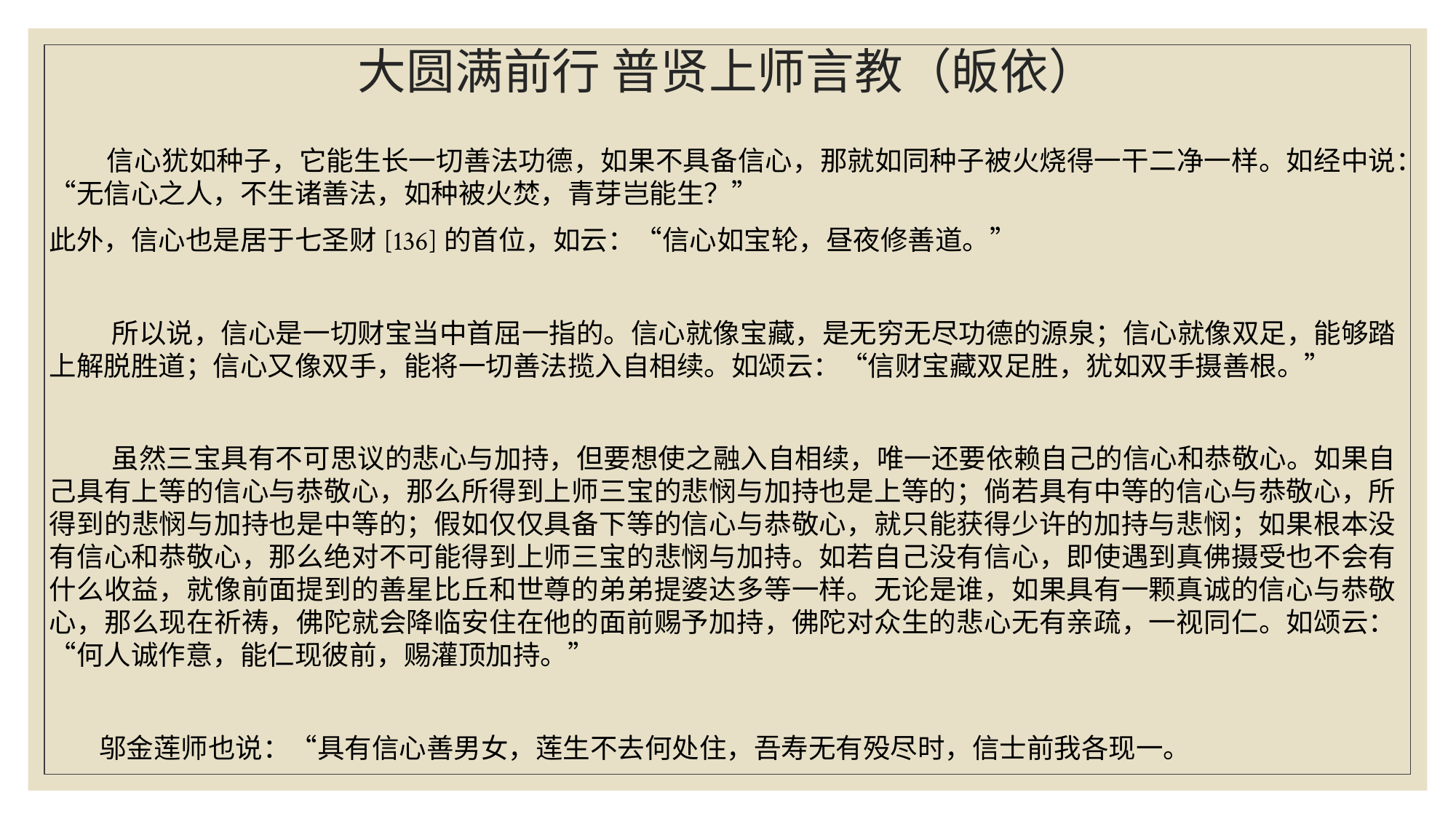

# 大圆满前行 普贤上师言教（皈依）
        信心犹如种子，它能生长一切善法功德，如果不具备信心，那就如同种子被火烧得一干二净一样。如经中说：“无信心之人，不生诸善法，如种被火焚，青芽岂能生？”
此外，信心也是居于七圣财[136]的首位，如云：“信心如宝轮，昼夜修善道。”

         所以说，信心是一切财宝当中首屈一指的。信心就像宝藏，是无穷无尽功德的源泉；信心就像双足，能够踏上解脱胜道；信心又像双手，能将一切善法揽入自相续。如颂云：“信财宝藏双足胜，犹如双手摄善根。”

         虽然三宝具有不可思议的悲心与加持，但要想使之融入自相续，唯一还要依赖自己的信心和恭敬心。如果自己具有上等的信心与恭敬心，那么所得到上师三宝的悲悯与加持也是上等的；倘若具有中等的信心与恭敬心，所得到的悲悯与加持也是中等的；假如仅仅具备下等的信心与恭敬心，就只能获得少许的加持与悲悯；如果根本没有信心和恭敬心，那么绝对不可能得到上师三宝的悲悯与加持。如若自己没有信心，即使遇到真佛摄受也不会有什么收益，就像前面提到的善星比丘和世尊的弟弟提婆达多等一样。无论是谁，如果具有一颗真诚的信心与恭敬心，那么现在祈祷，佛陀就会降临安住在他的面前赐予加持，佛陀对众生的悲心无有亲疏，一视同仁。如颂云：“何人诚作意，能仁现彼前，赐灌顶加持。”

       邬金莲师也说：“具有信心善男女，莲生不去何处住，吾寿无有殁尽时，信士前我各现一。